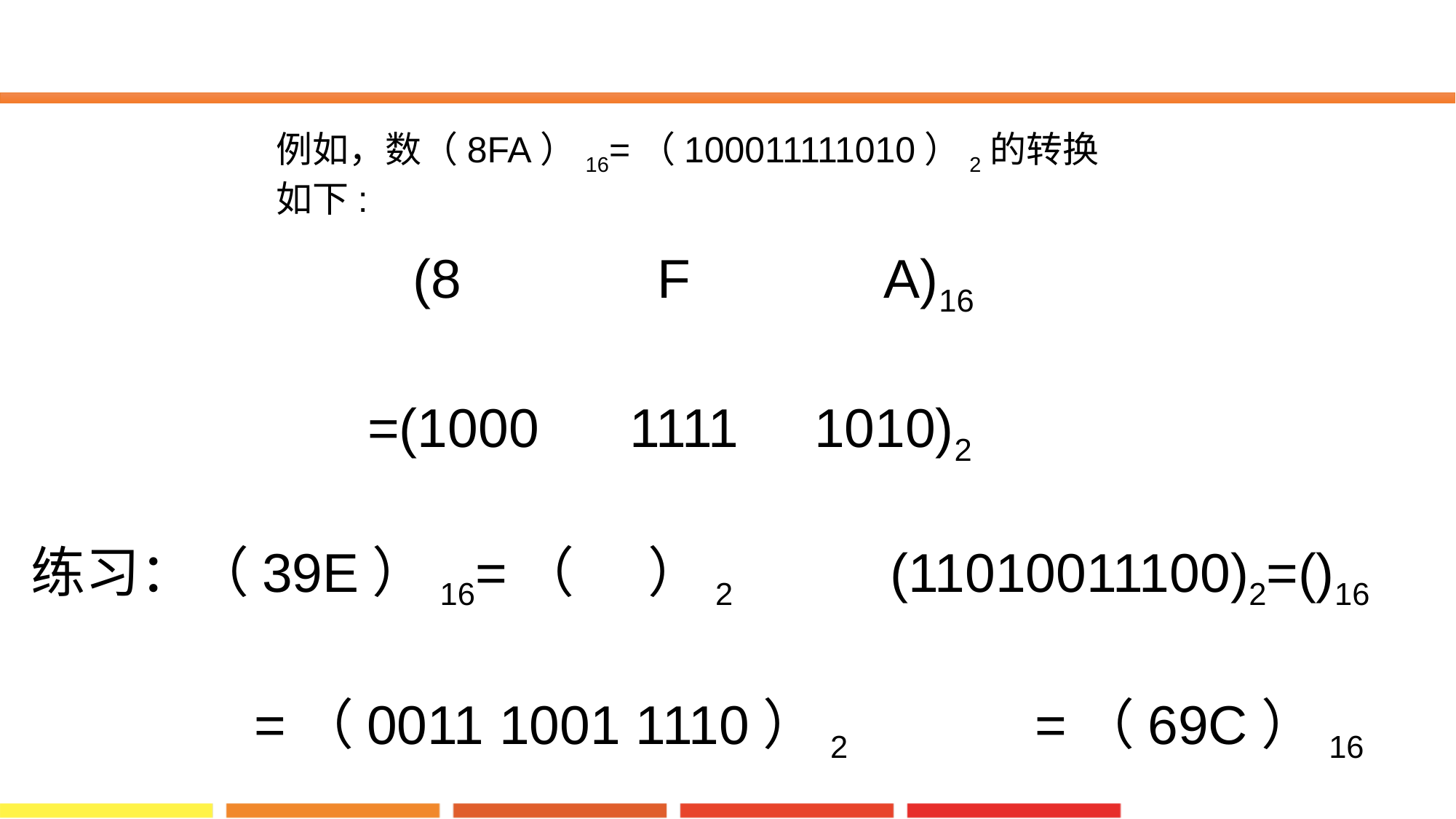

例如，数（8FA）16=（100011111010）2的转换如下:
   (8             F             A)16

=(1000      1111     1010)2

练习：（39E）16=（      ）2                  (11010011100)2=()16
=（0011 1001 1110）2                    =（69C）16